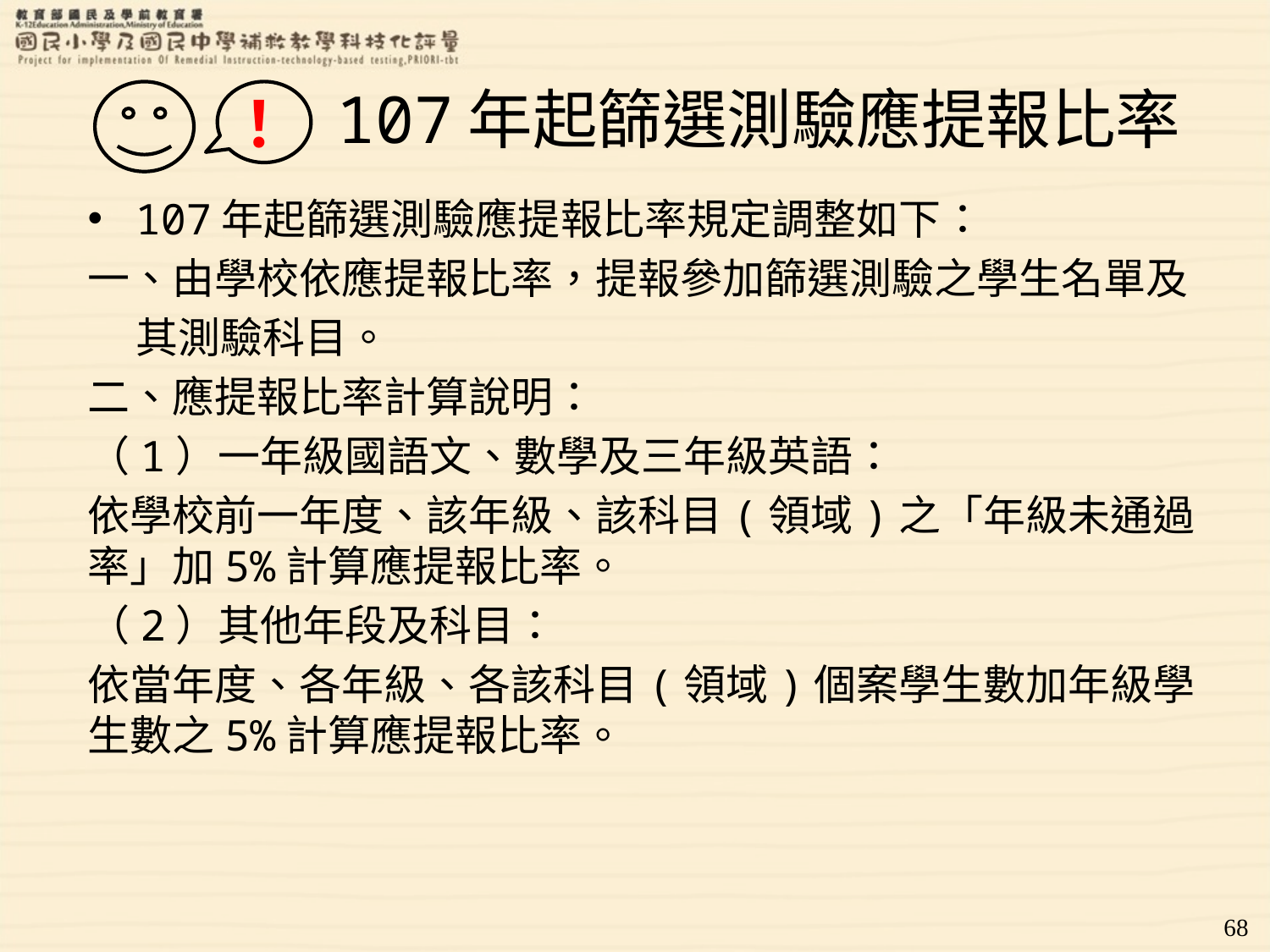

# 107年起篩選測驗應提報比率

！
107年起篩選測驗應提報比率規定調整如下：
一、由學校依應提報比率，提報參加篩選測驗之學生名單及
    其測驗科目。
二、應提報比率計算說明：
（1）一年級國語文、數學及三年級英語：
依學校前一年度、該年級、該科目(領域)之「年級未通過率」加5%計算應提報比率。
（2）其他年段及科目：
依當年度、各年級、各該科目(領域)個案學生數加年級學生數之5%計算應提報比率。
68